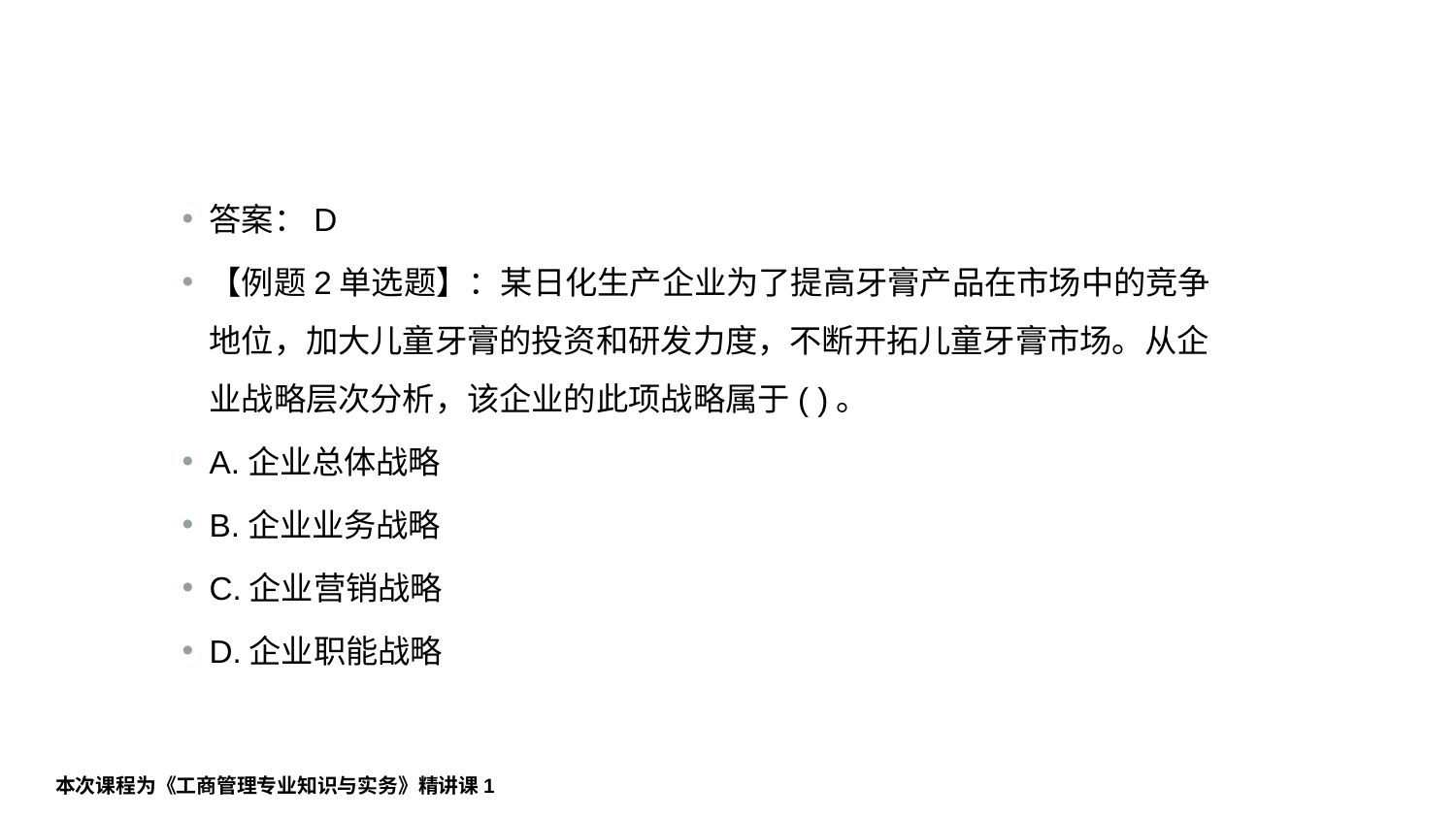

#
答案：D
【例题2单选题】：某日化生产企业为了提高牙膏产品在市场中的竞争地位，加大儿童牙膏的投资和研发力度，不断开拓儿童牙膏市场。从企业战略层次分析，该企业的此项战略属于( )。
A.企业总体战略
B.企业业务战略
C.企业营销战略
D.企业职能战略